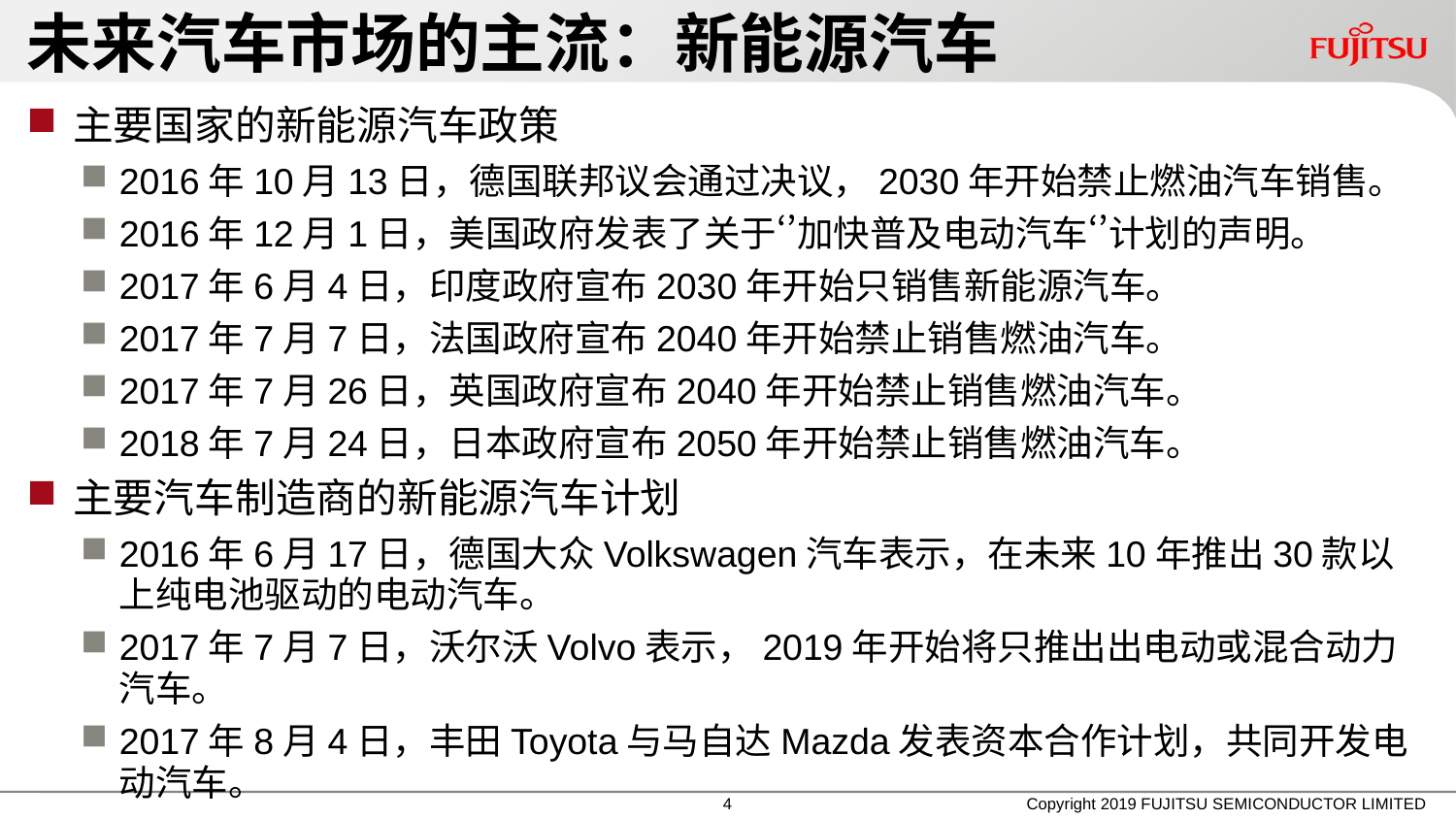

# 未来汽车市场的主流：新能源汽车
主要国家的新能源汽车政策
2016年10月13日，德国联邦议会通过决议，2030年开始禁止燃油汽车销售。
2016年12月1日，美国政府发表了关于‘’加快普及电动汽车‘’计划的声明。
2017年6月4日，印度政府宣布2030年开始只销售新能源汽车。
2017年7月7日，法国政府宣布2040年开始禁止销售燃油汽车。
2017年7月26日，英国政府宣布2040年开始禁止销售燃油汽车。
2018年7月24日，日本政府宣布2050年开始禁止销售燃油汽车。
主要汽车制造商的新能源汽车计划
2016年6月17日，德国大众Volkswagen汽车表示，在未来10年推出30款以上纯电池驱动的电动汽车。
2017年7月7日，沃尔沃Volvo表示，2019年开始将只推出出电动或混合动力汽车。
2017年8月4日，丰田Toyota与马自达Mazda发表资本合作计划，共同开发电动汽车。

Copyright 2019 FUJITSU SEMICONDUCTOR LIMITED
4